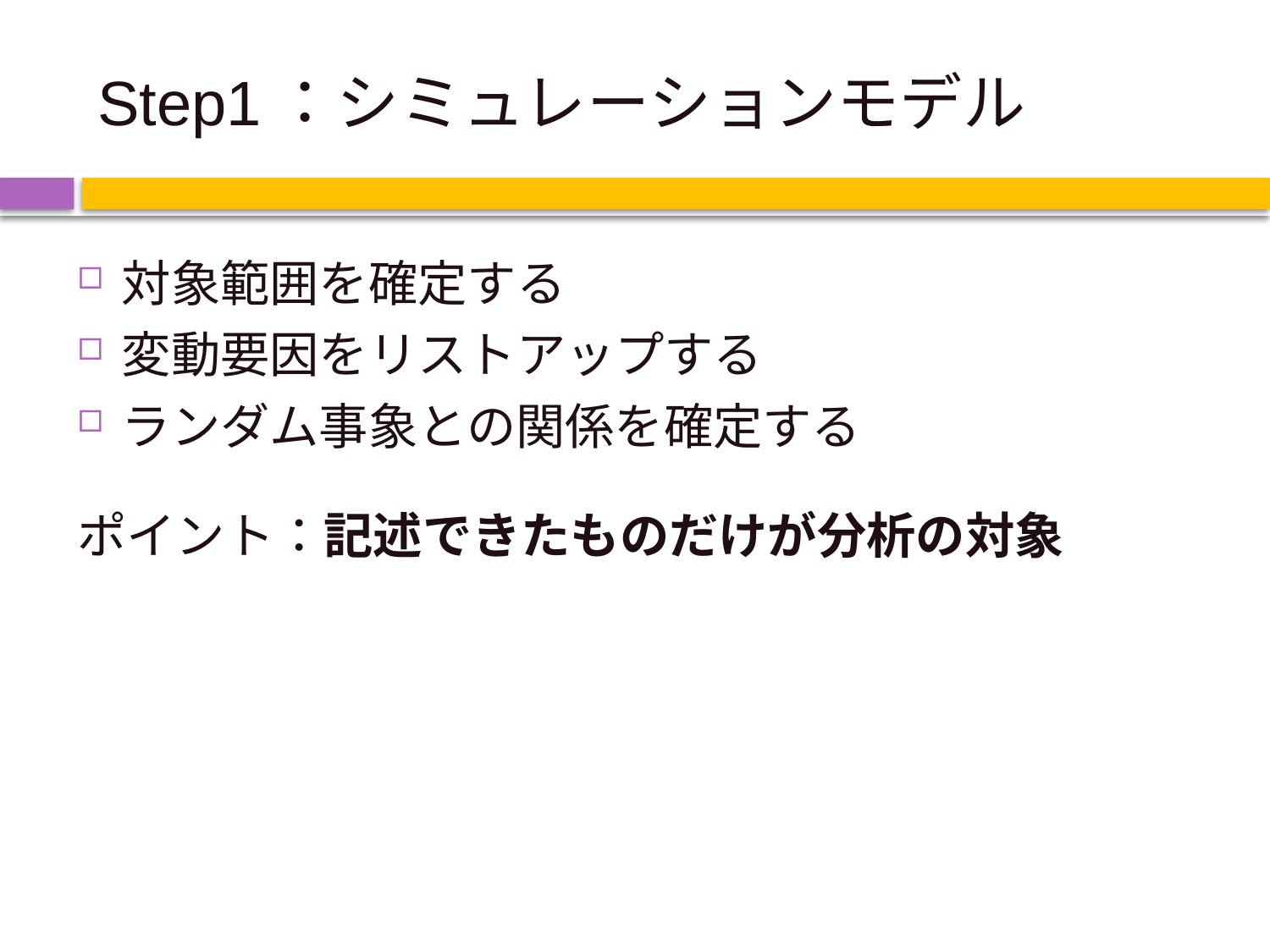

# Step1：シミュレーションモデル
対象範囲を確定する
変動要因をリストアップする
ランダム事象との関係を確定する

ポイント：記述できたものだけが分析の対象